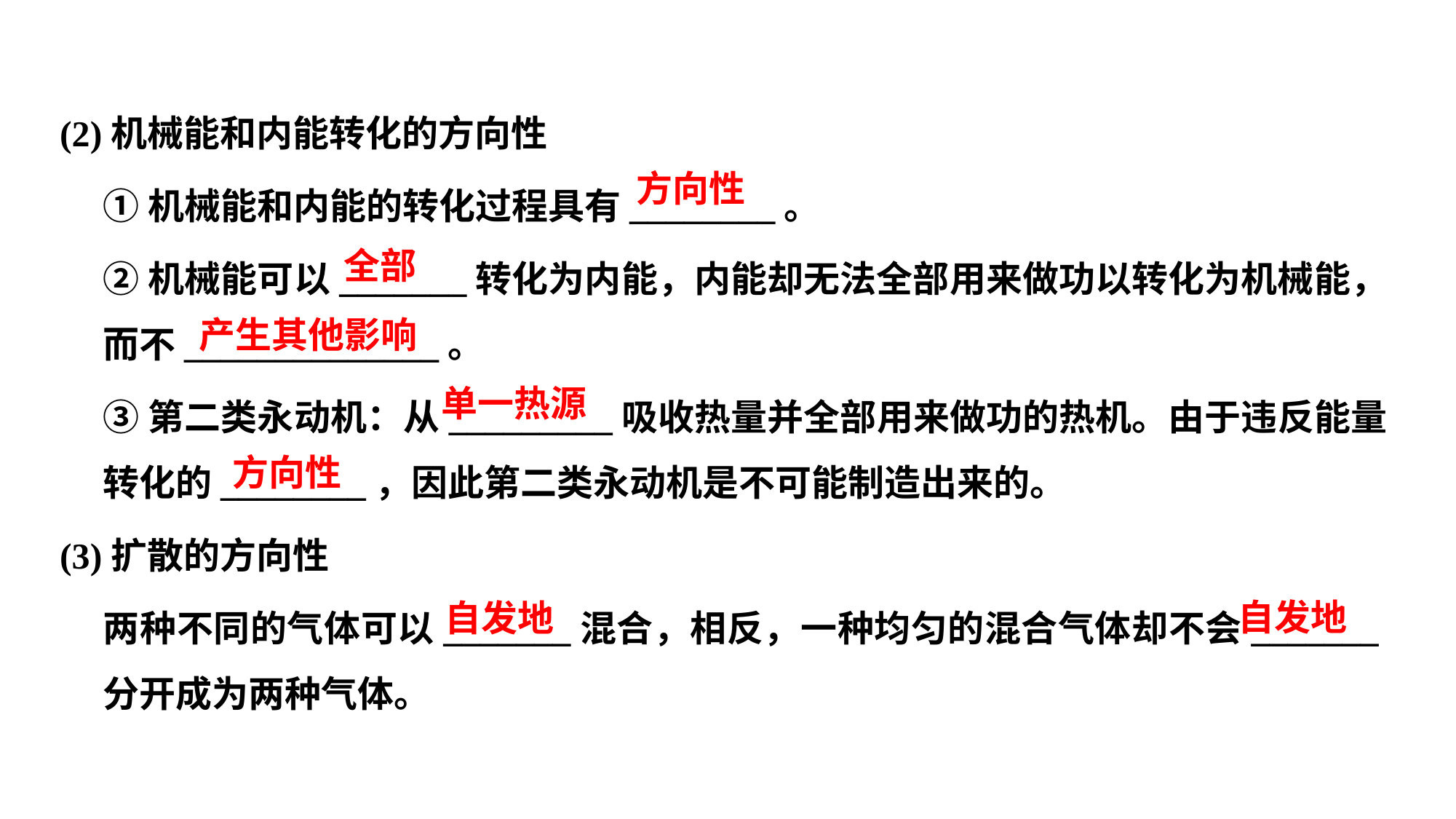

(2)机械能和内能转化的方向性
	①机械能和内能的转化过程具有________。
	②机械能可以_______转化为内能，内能却无法全部用来做功以转化为机械能，而不______________。
	③第二类永动机：从_________吸收热量并全部用来做功的热机。由于违反能量转化的________，因此第二类永动机是不可能制造出来的。
(3)扩散的方向性
	两种不同的气体可以_______混合，相反，一种均匀的混合气体却不会_______分开成为两种气体。
方向性
全部
产生其他影响
单一热源
方向性
自发地
自发地